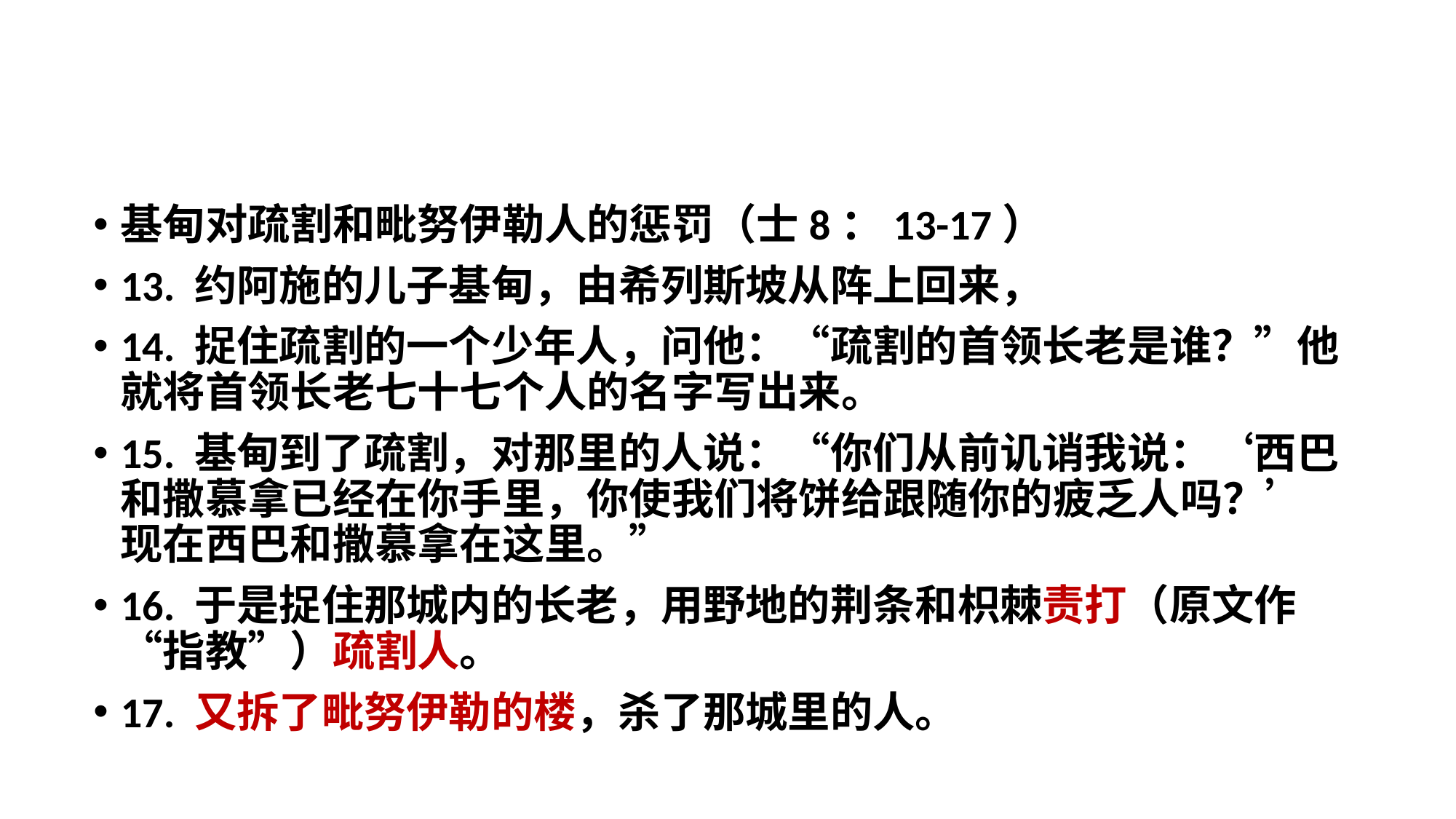

基甸对疏割和毗努伊勒人的惩罚（士8：13-17）
13. 约阿施的儿子基甸，由希列斯坡从阵上回来，
14. 捉住疏割的一个少年人，问他：“疏割的首领长老是谁？”他就将首领长老七十七个人的名字写出来。
15. 基甸到了疏割，对那里的人说：“你们从前讥诮我说：‘西巴和撒慕拿已经在你手里，你使我们将饼给跟随你的疲乏人吗？’现在西巴和撒慕拿在这里。”
16. 于是捉住那城内的长老，用野地的荆条和枳棘责打（原文作“指教”）疏割人。
17. 又拆了毗努伊勒的楼，杀了那城里的人。